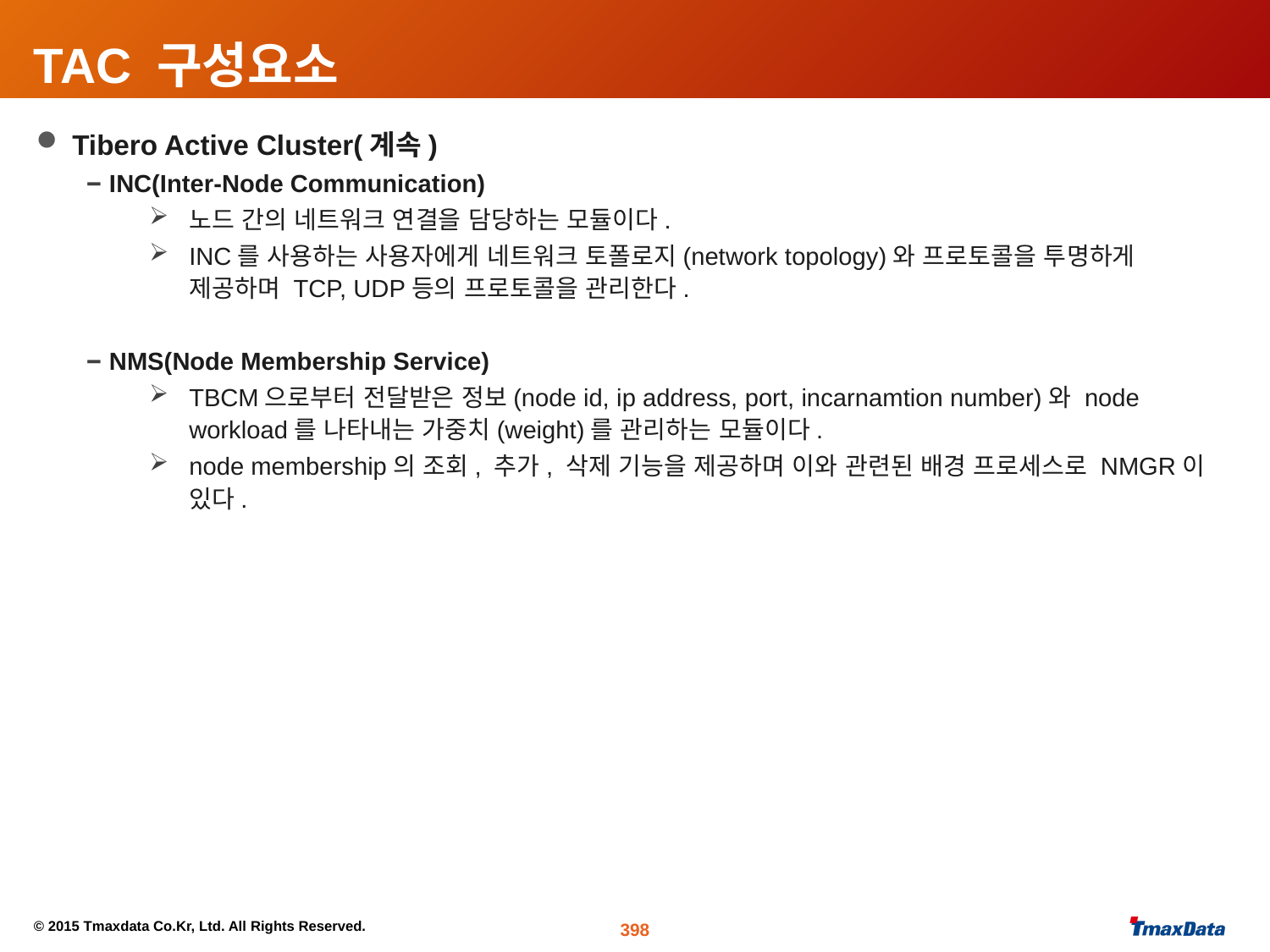

TAC 구성요소
 Tibero Active Cluster(계속)
 INC(Inter-Node Communication)
노드 간의 네트워크 연결을 담당하는 모듈이다.
INC를 사용하는 사용자에게 네트워크 토폴로지(network topology)와 프로토콜을 투명하게 제공하며 TCP, UDP등의 프로토콜을 관리한다.

 NMS(Node Membership Service)
TBCM으로부터 전달받은 정보(node id, ip address, port, incarnamtion number)와 node workload를 나타내는 가중치(weight)를 관리하는 모듈이다.
node membership의 조회, 추가, 삭제 기능을 제공하며 이와 관련된 배경 프로세스로 NMGR이 있다.